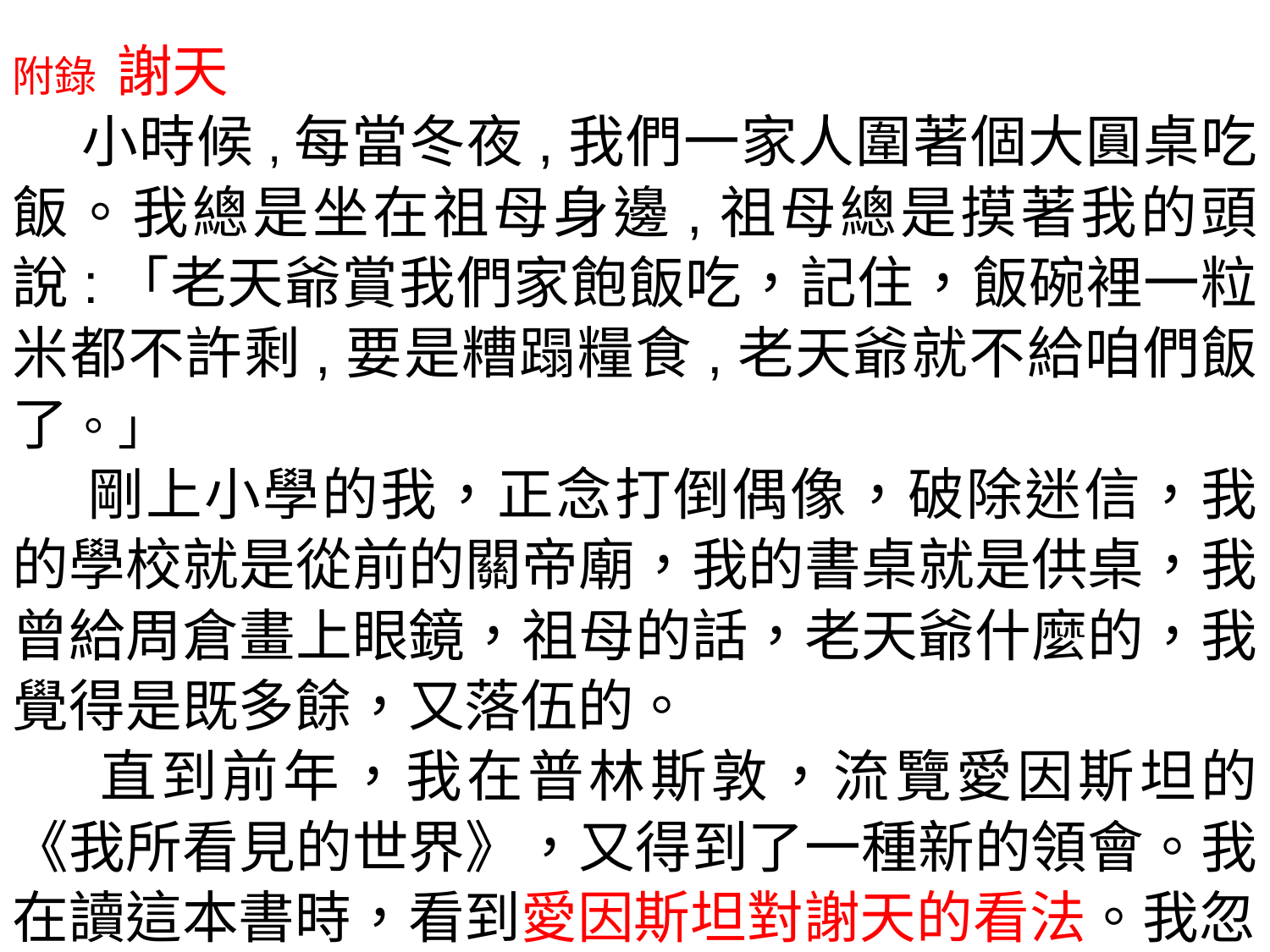

附錄  謝天
    小時候,每當冬夜,我們一家人圍著個大圓桌吃飯。我總是坐在祖母身邊,祖母總是摸著我的頭說:「老天爺賞我們家飽飯吃，記住，飯碗裡一粒米都不許剩,要是糟蹋糧食,老天爺就不給咱們飯了。」
    剛上小學的我，正念打倒偶像，破除迷信，我的學校就是從前的關帝廟，我的書桌就是供桌，我曾給周倉畫上眼鏡，祖母的話，老天爺什麼的，我覺得是既多餘，又落伍的。
    直到前年，我在普林斯敦，流覽愛因斯坦的《我所看見的世界》，又得到了一種新的領會。我在讀這本書時，看到愛因斯坦對謝天的看法。我忽